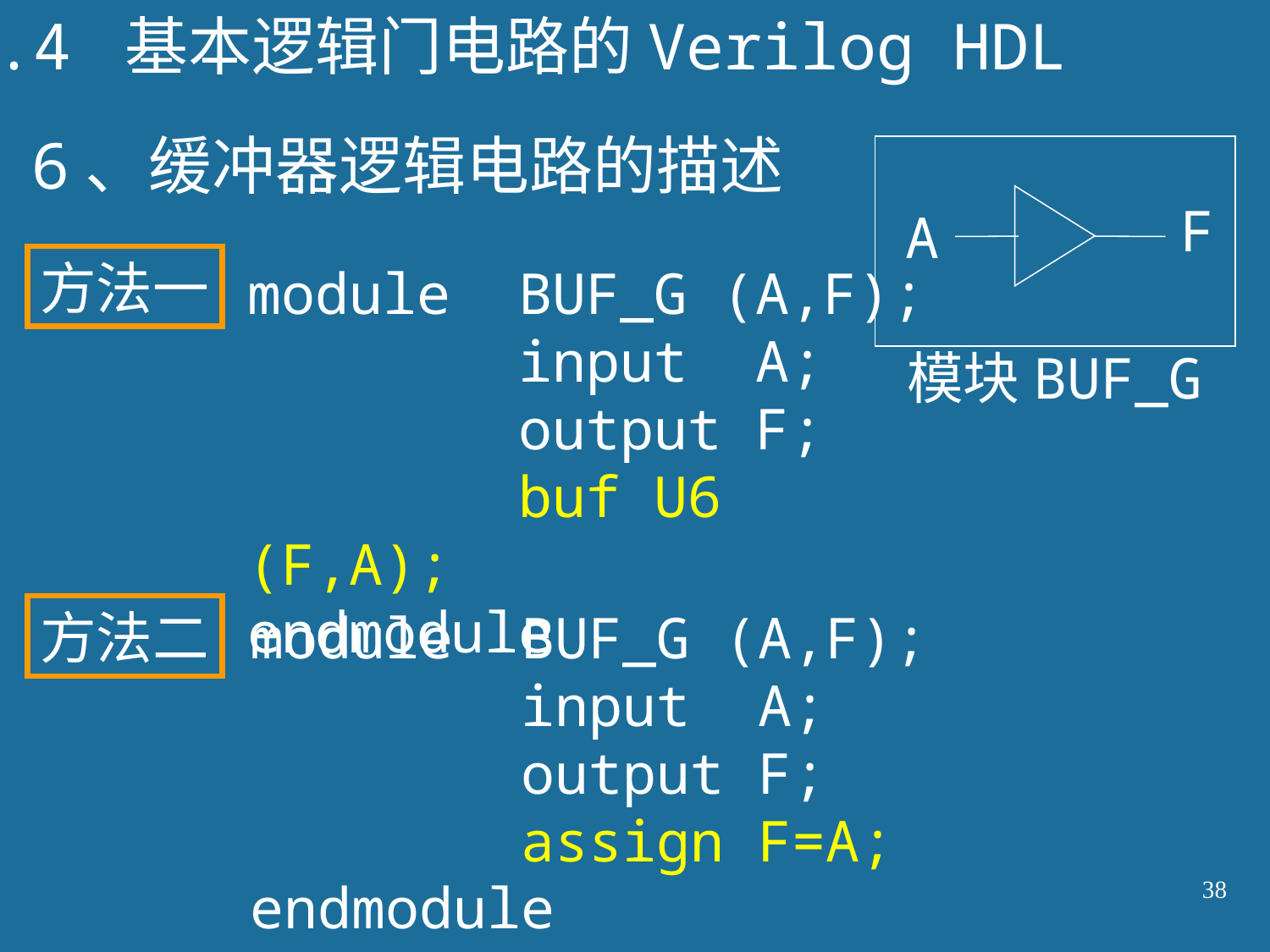

7.4 基本逻辑门电路的Verilog HDL
6、缓冲器逻辑电路的描述

F

A

模块BUF_G
方法一
module  BUF_G (A,F);
        input  A;
        output F;
        buf U6 (F,A);
endmodule
方法二
module  BUF_G (A,F);
        input  A;
        output F;
        assign F=A;
endmodule
38